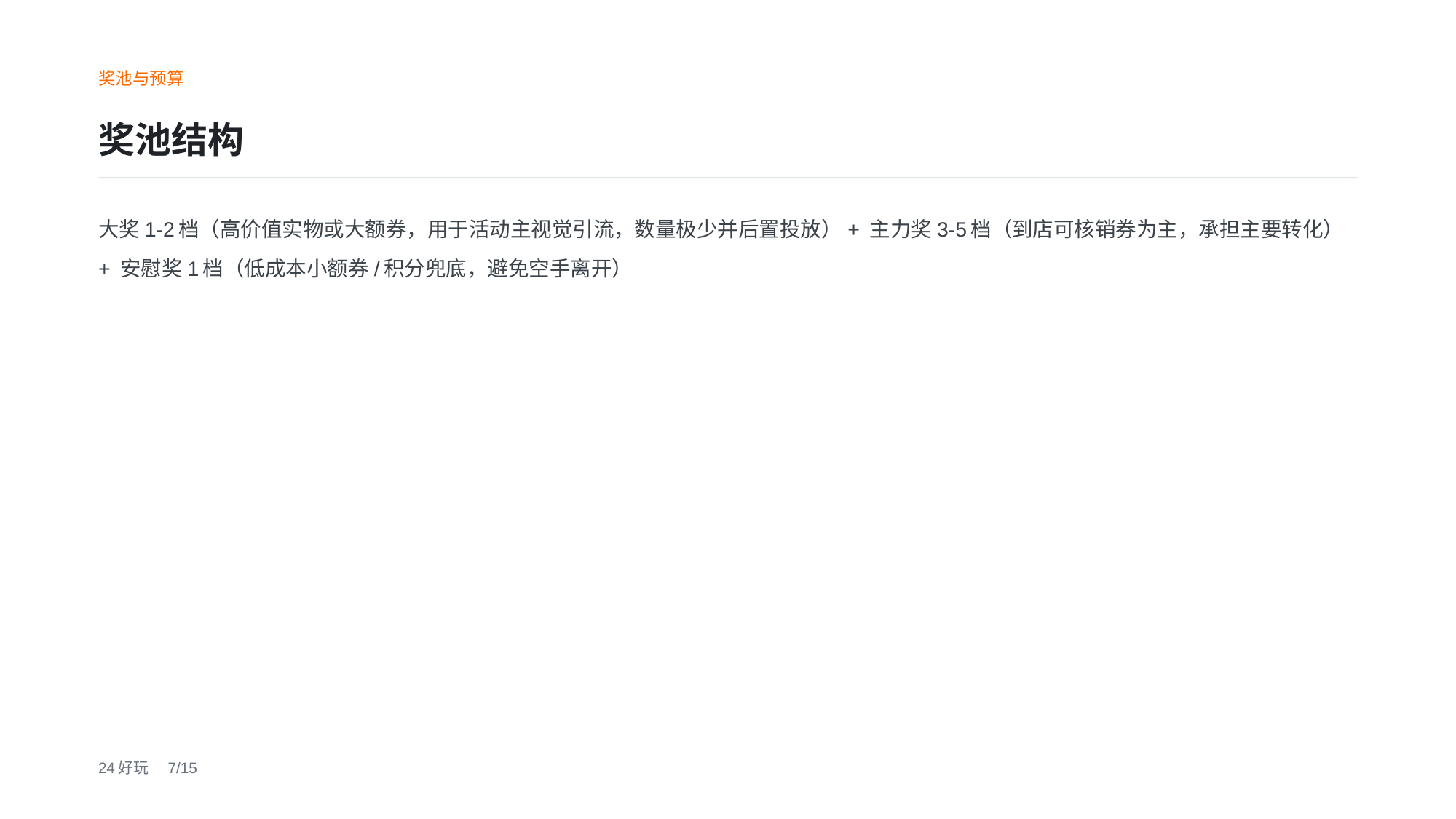

奖池与预算
奖池结构

大奖1-2档（高价值实物或大额券，用于活动主视觉引流，数量极少并后置投放）+ 主力奖3-5档（到店可核销券为主，承担主要转化）+ 安慰奖1档（低成本小额券/积分兜底，避免空手离开）
24好玩　7/15